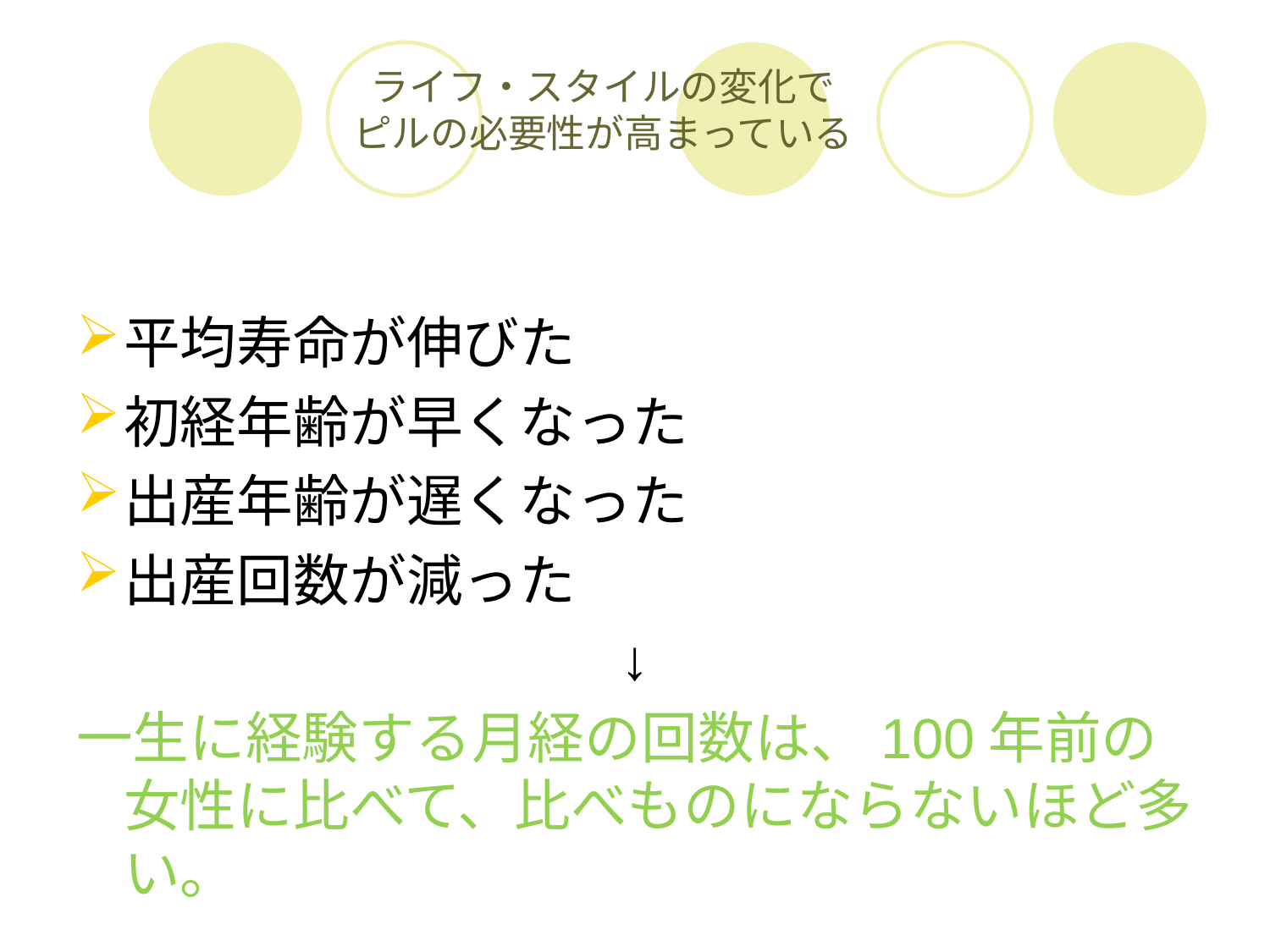

# ライフ・スタイルの変化で ピルの必要性が高まっている

平均寿命が伸びた
初経年齢が早くなった
出産年齢が遅くなった
出産回数が減った
↓
一生に経験する月経の回数は、100年前の女性に比べて、比べものにならないほど多い。